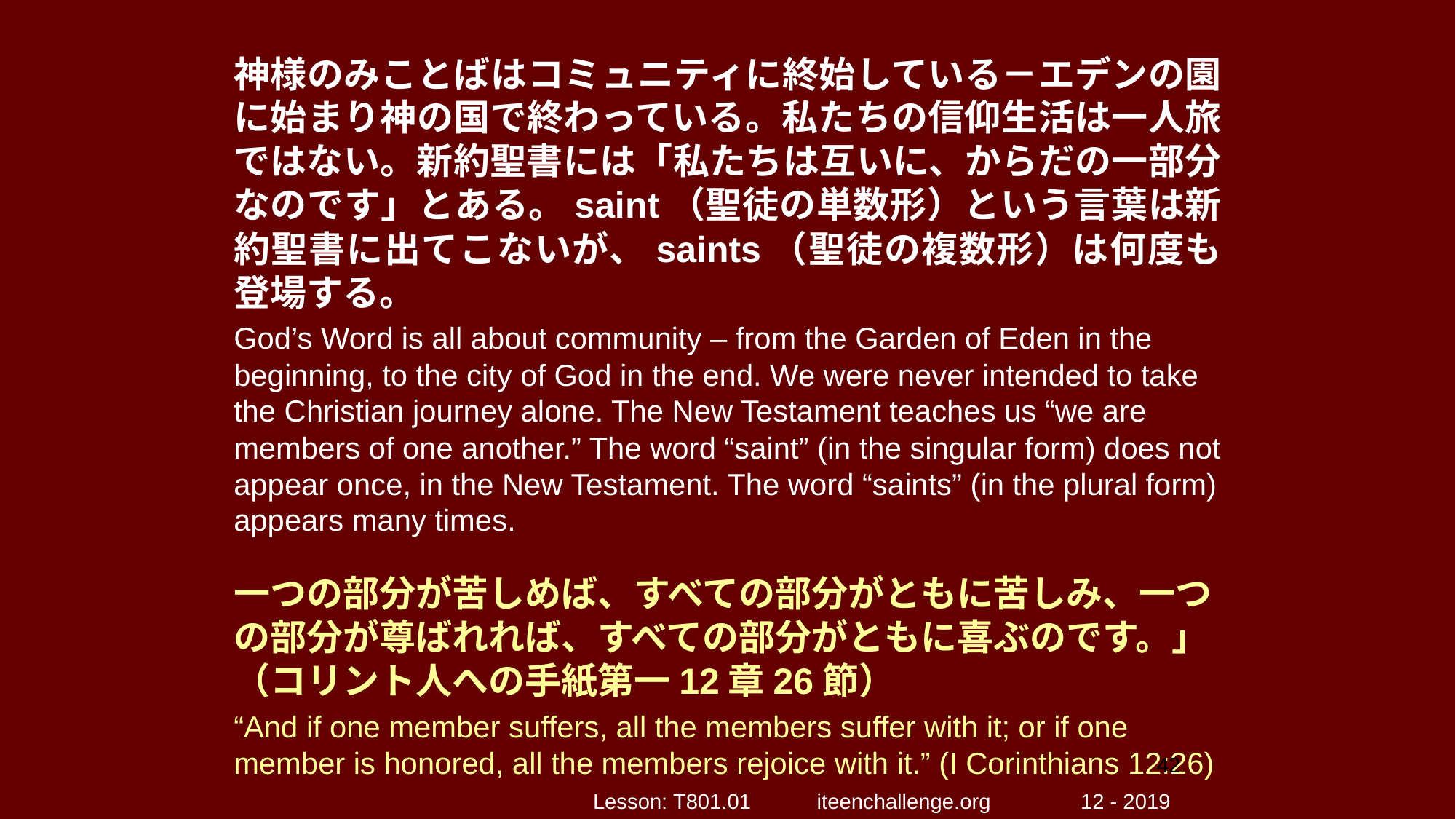

神様のみことばはコミュニティに終始している－エデンの園に始まり神の国で終わっている。私たちの信仰生活は一人旅ではない。新約聖書には「私たちは互いに、からだの一部分なのです」とある。saint（聖徒の単数形）という言葉は新約聖書に出てこないが、saints（聖徒の複数形）は何度も登場する。
God’s Word is all about community – from the Garden of Eden in the beginning, to the city of God in the end. We were never intended to take the Christian journey alone. The New Testament teaches us “we are members of one another.” The word “saint” (in the singular form) does not appear once, in the New Testament. The word “saints” (in the plural form) appears many times.

一つの部分が苦しめば、すべての部分がともに苦しみ、一つの部分が尊ばれれば、すべての部分がともに喜ぶのです。」
（コリント人への手紙第一12章26節）
“And if one member suffers, all the members suffer with it; or if one member is honored, all the members rejoice with it.” (I Corinthians 12:26)
42
Lesson: T801.01           iteenchallenge.org               12 - 2019